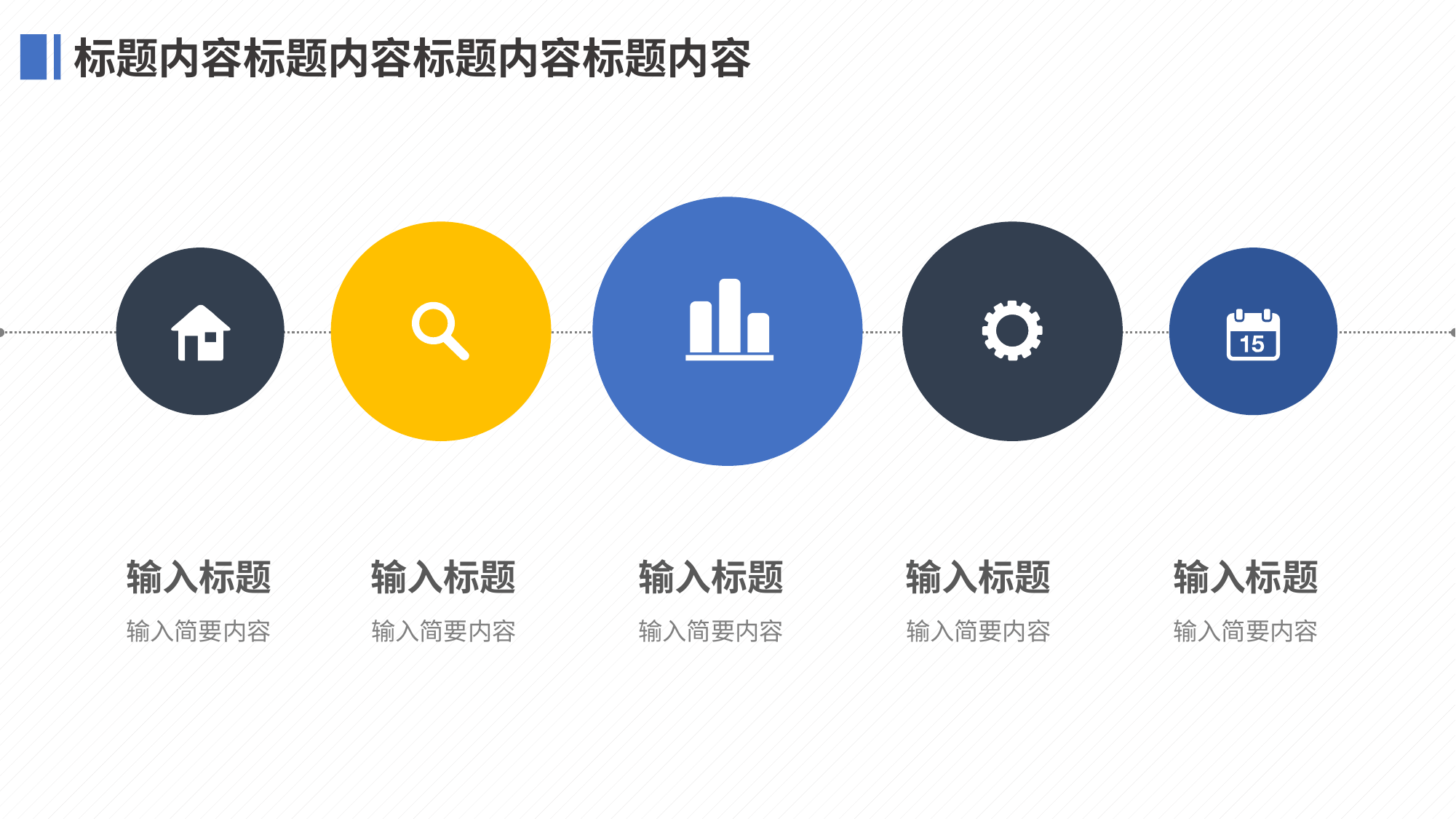

标题内容标题内容标题内容标题内容

输入标题
输入简要内容
输入标题
输入简要内容
输入标题
输入简要内容
输入标题
输入简要内容
输入标题
输入简要内容